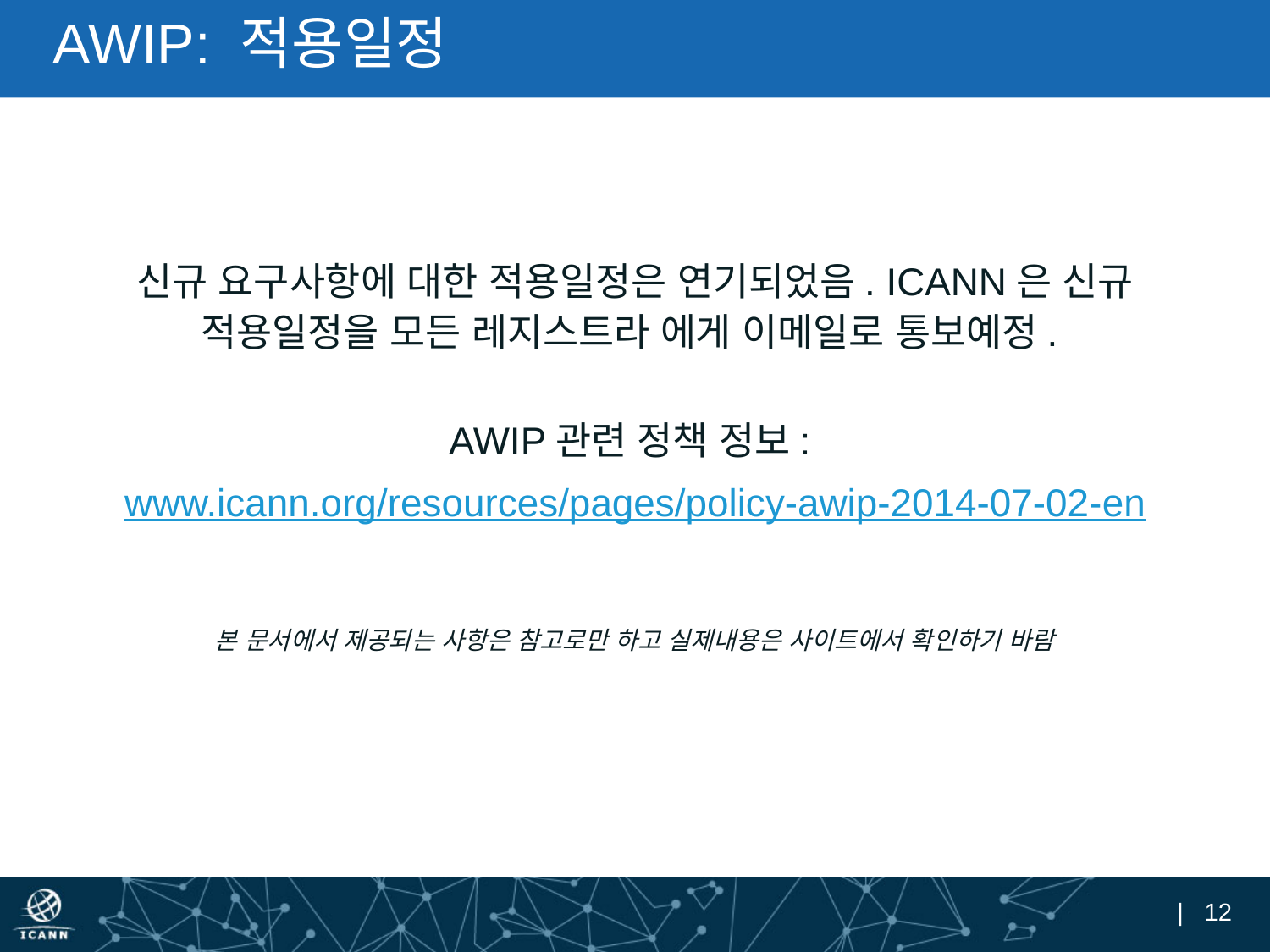

# AWIP: 적용일정
신규 요구사항에 대한 적용일정은 연기되었음. ICANN은 신규 적용일정을 모든 레지스트라 에게 이메일로 통보예정.

AWIP관련 정책 정보:
www.icann.org/resources/pages/policy-awip-2014-07-02-en

본 문서에서 제공되는 사항은 참고로만 하고 실제내용은 사이트에서 확인하기 바람